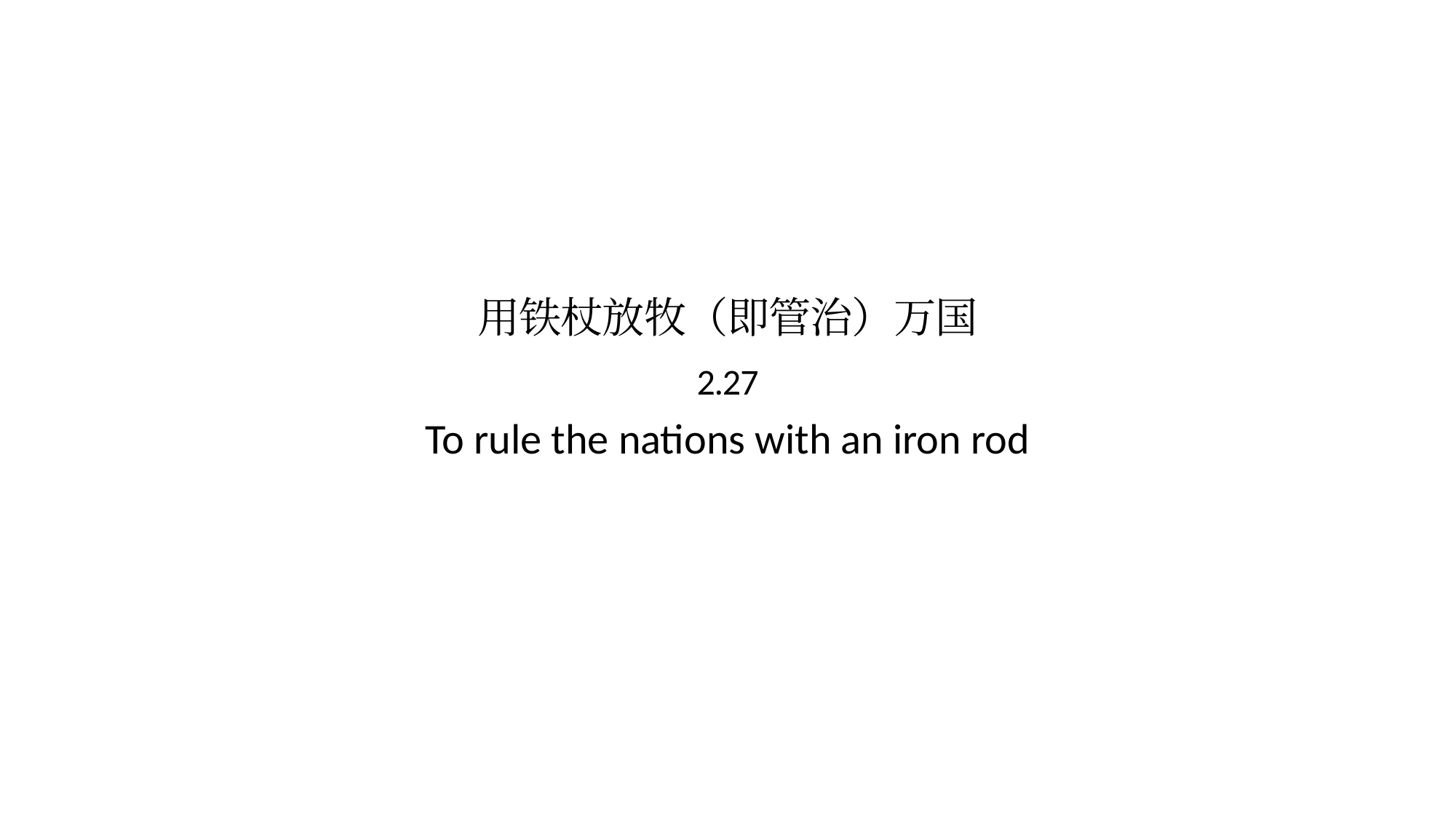

# 用铁杖放牧（即管治）万国 2.27 To rule the nations with an iron rod